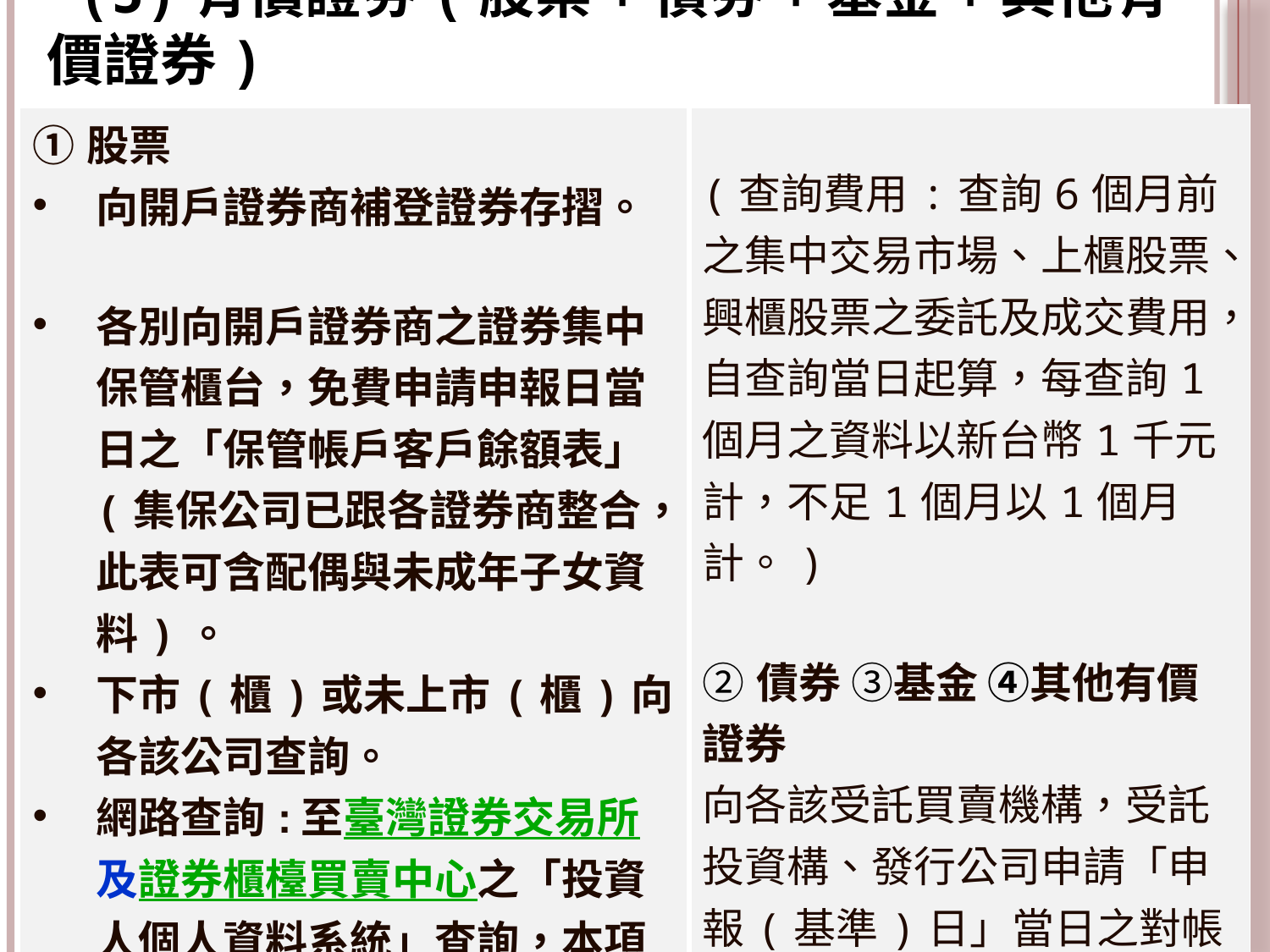

# (5)有價證券(股票+債券+基金+其他有價證券)
| ①股票 向開戶證券商補登證券存摺。 各別向開戶證券商之證券集中保管櫃台，免費申請申報日當日之「保管帳戶客戶餘額表」(集保公司已跟各證券商整合，此表可含配偶與未成年子女資料)。 下市(櫃)或未上市(櫃)向各該公司查詢。 網路查詢:至臺灣證券交易所及證券櫃檯買賣中心之「投資人個人資料系統」查詢，本項查詢需具證券電子式交易型態委託買賣之電子憑證。 | (查詢費用:查詢6個月前之集中交易市場、上櫃股票、興櫃股票之委託及成交費用，自查詢當日起算，每查詢1個月之資料以新台幣1千元計，不足1個月以1個月計。) ②債券 ③基金 ④其他有價證券 向各該受託買賣機構，受託投資構、發行公司申請「申報(基準)日」當日之對帳單，或於相關網站查詢。 例:MoneyDJ理財網查詢當日淨值。 |
| --- | --- |